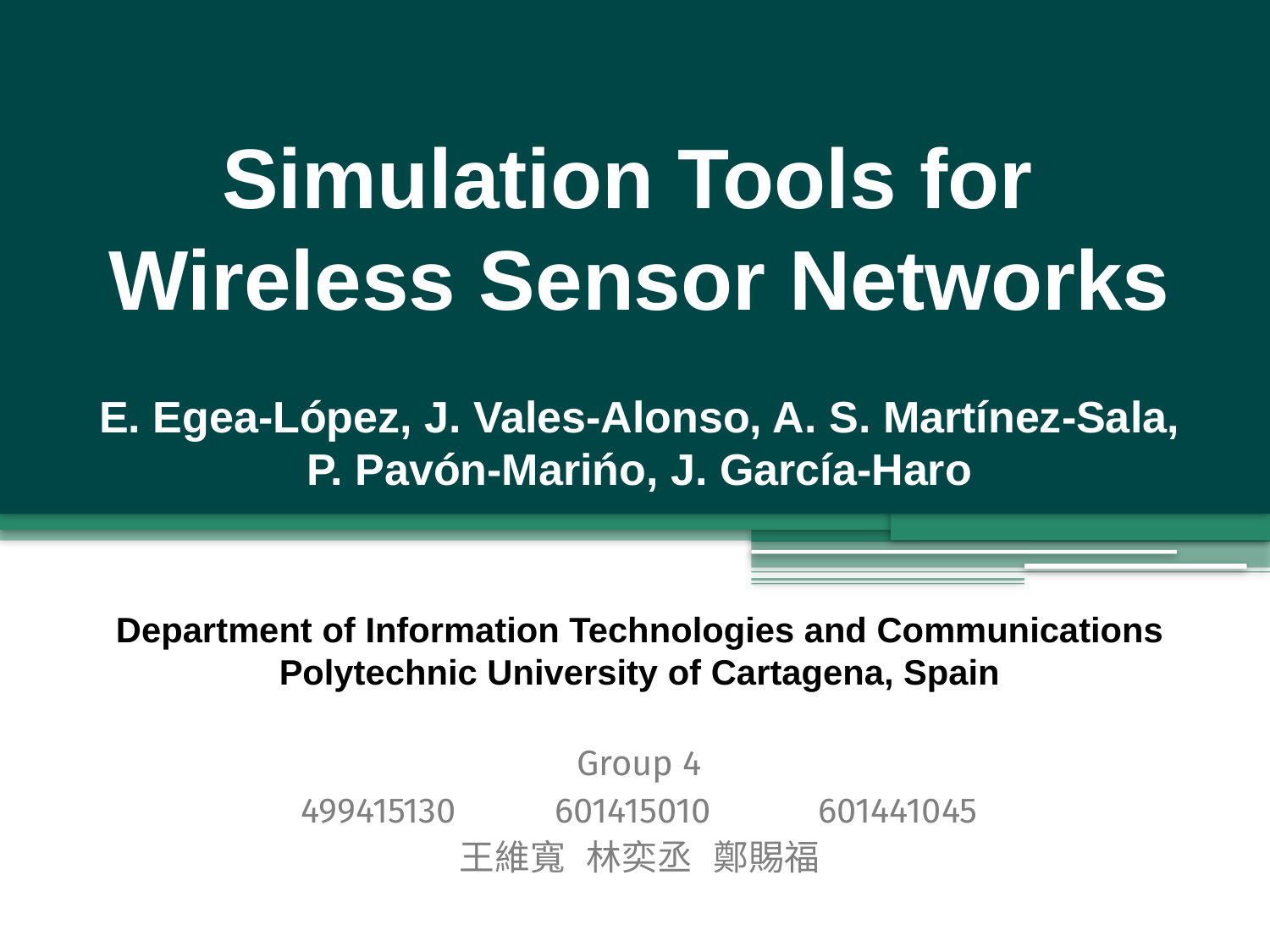

# Simulation Tools for Wireless Sensor Networks
E. Egea-López, J. Vales-Alonso, A. S. Martínez-Sala,
P. Pavón-Marińo, J. García-Haro
Department of Information Technologies and Communications
Polytechnic University of Cartagena, Spain
Group 4
499415130	601415010	 601441045
王維寬	林奕丞	鄭賜福